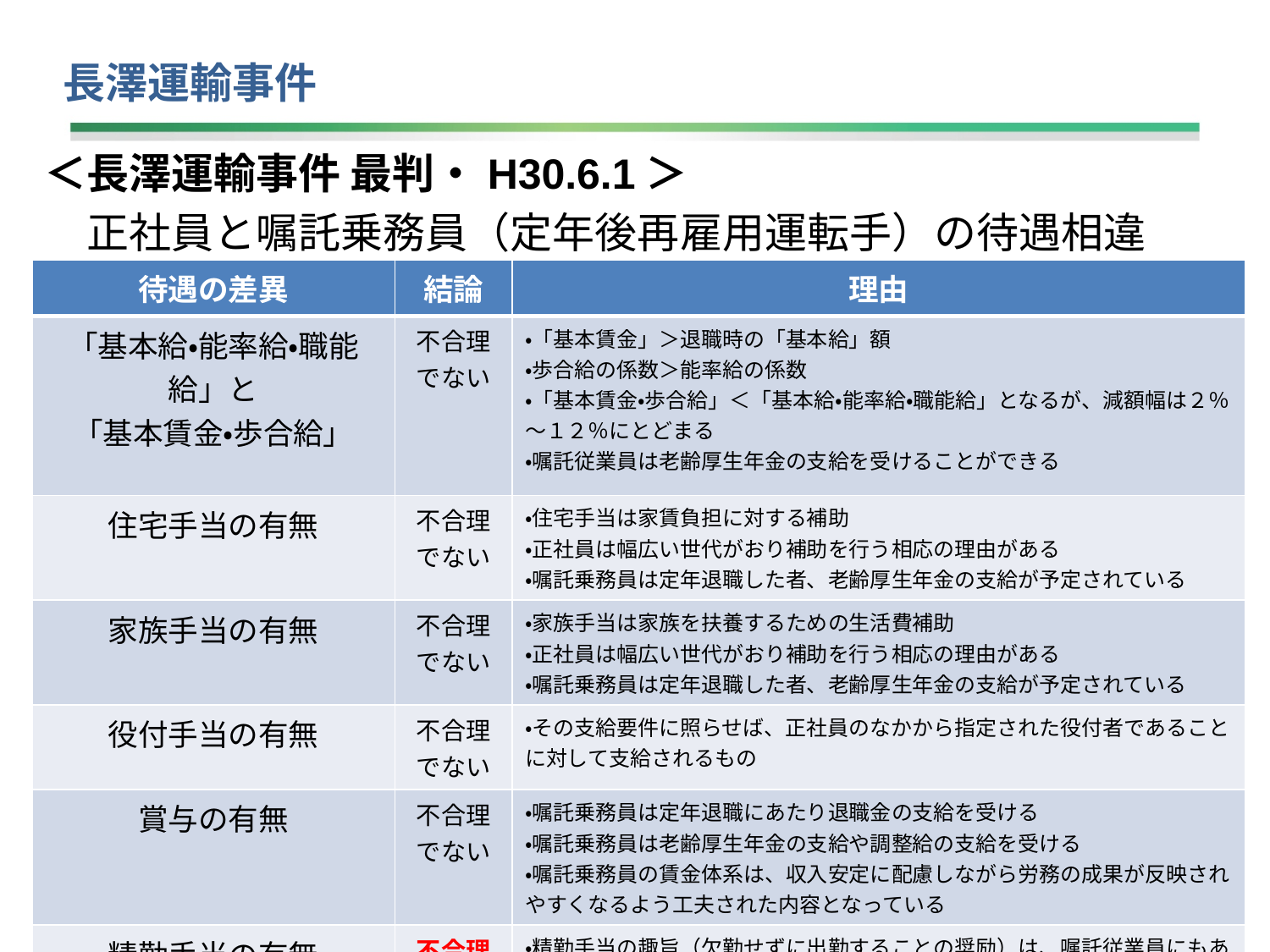

# 長澤運輸事件
＜長澤運輸事件 最判・H30.6.1＞
　正社員と嘱託乗務員（定年後再雇用運転手）の待遇相違

| 待遇の差異 | 結論 | 理由 |
| --- | --- | --- |
| 「基本給・能率給・職能給」と 「基本賃金・歩合給」 | 不合理でない | ・「基本賃金」＞退職時の「基本給」額 ・歩合給の係数＞能率給の係数 ・「基本賃金・歩合給」＜「基本給・能率給・職能給」となるが、減額幅は２％〜１２％にとどまる ・嘱託従業員は老齢厚生年金の支給を受けることができる |
| 住宅手当の有無 | 不合理でない | ・住宅手当は家賃負担に対する補助 ・正社員は幅広い世代がおり補助を行う相応の理由がある ・嘱託乗務員は定年退職した者、老齢厚生年金の支給が予定されている |
| 家族手当の有無 | 不合理でない | ・家族手当は家族を扶養するための生活費補助 ・正社員は幅広い世代がおり補助を行う相応の理由がある ・嘱託乗務員は定年退職した者、老齢厚生年金の支給が予定されている |
| 役付手当の有無 | 不合理でない | ・その支給要件に照らせば、正社員のなかから指定された役付者であることに対して支給されるもの |
| 賞与の有無 | 不合理でない | ・嘱託乗務員は定年退職にあたり退職金の支給を受ける ・嘱託乗務員は老齢厚生年金の支給や調整給の支給を受ける ・嘱託乗務員の賃金体系は、収入安定に配慮しながら労務の成果が反映されやすくなるよう工夫された内容となっている |
| 精勤手当の有無 | 不合理 | ・精勤手当の趣旨（欠勤せずに出勤することの奨励）は、嘱託従業員にもあてはまる |

3